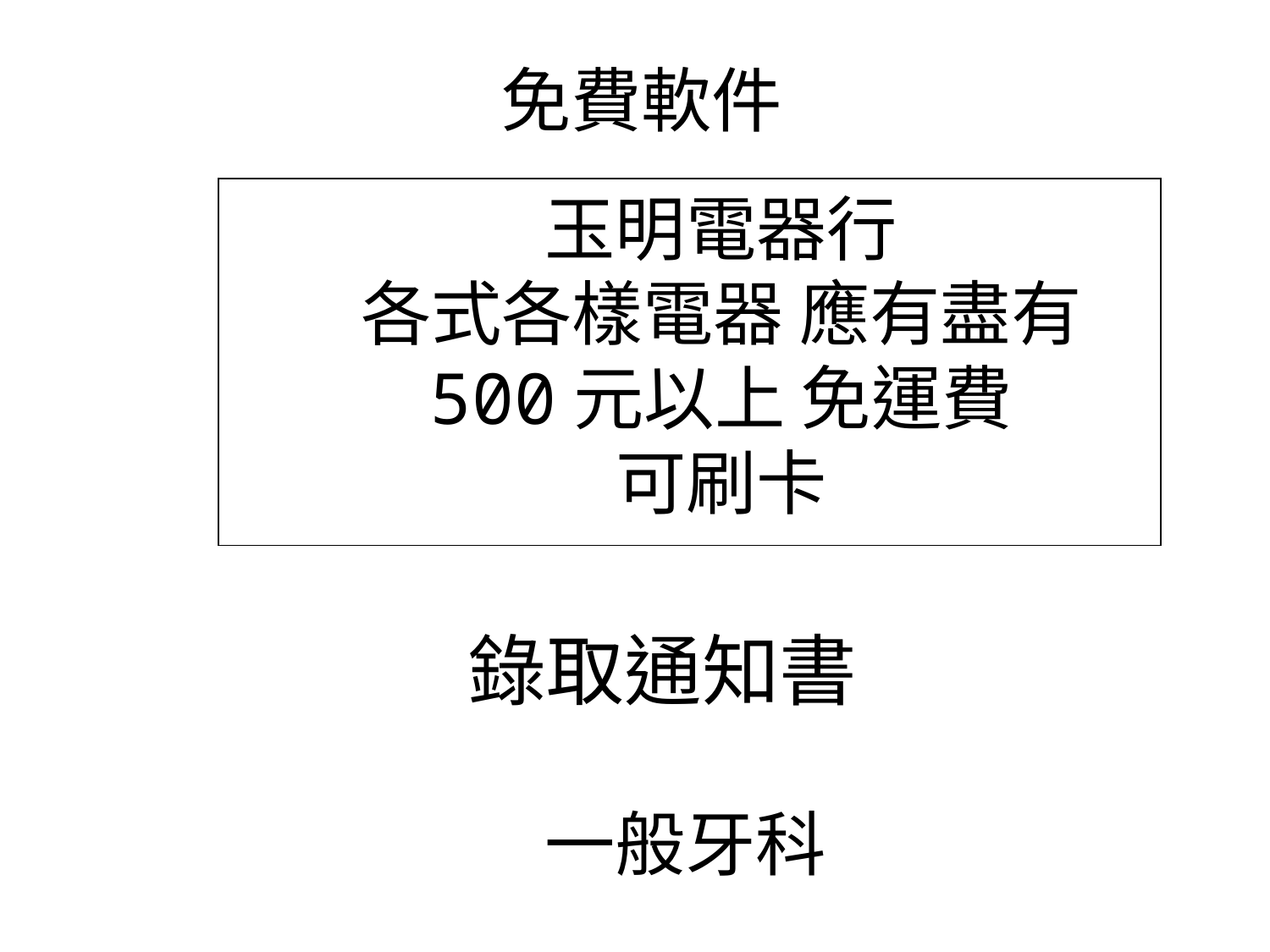

免費軟件
玉明電器行
各式各樣電器 應有盡有
500元以上 免運費
可刷卡

錄取通知書
一般牙科